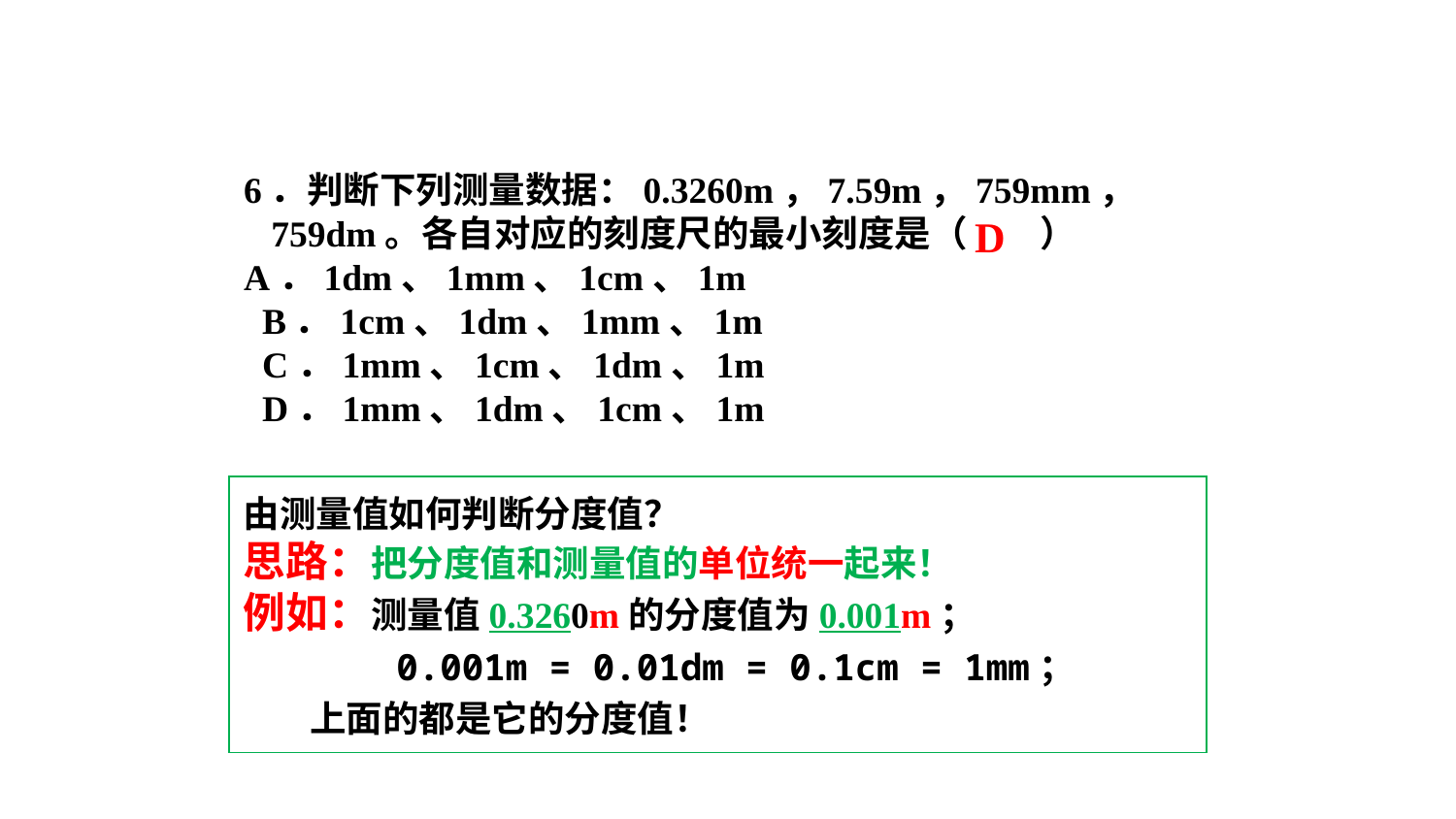

6．判断下列测量数据：0.3260m，7.59m，759mm，759dm。各自对应的刻度尺的最小刻度是（　　）
A．1dm、1mm、1cm、1m
  B．1cm、1dm、1mm、1m
  C．1mm、1cm、1dm、1m
  D．1mm、1dm、1cm、1m
D
由测量值如何判断分度值？
思路：把分度值和测量值的单位统一起来！
例如：测量值0.3260m的分度值为0.001m；
       0.001m = 0.01dm = 0.1cm = 1mm；
       上面的都是它的分度值！